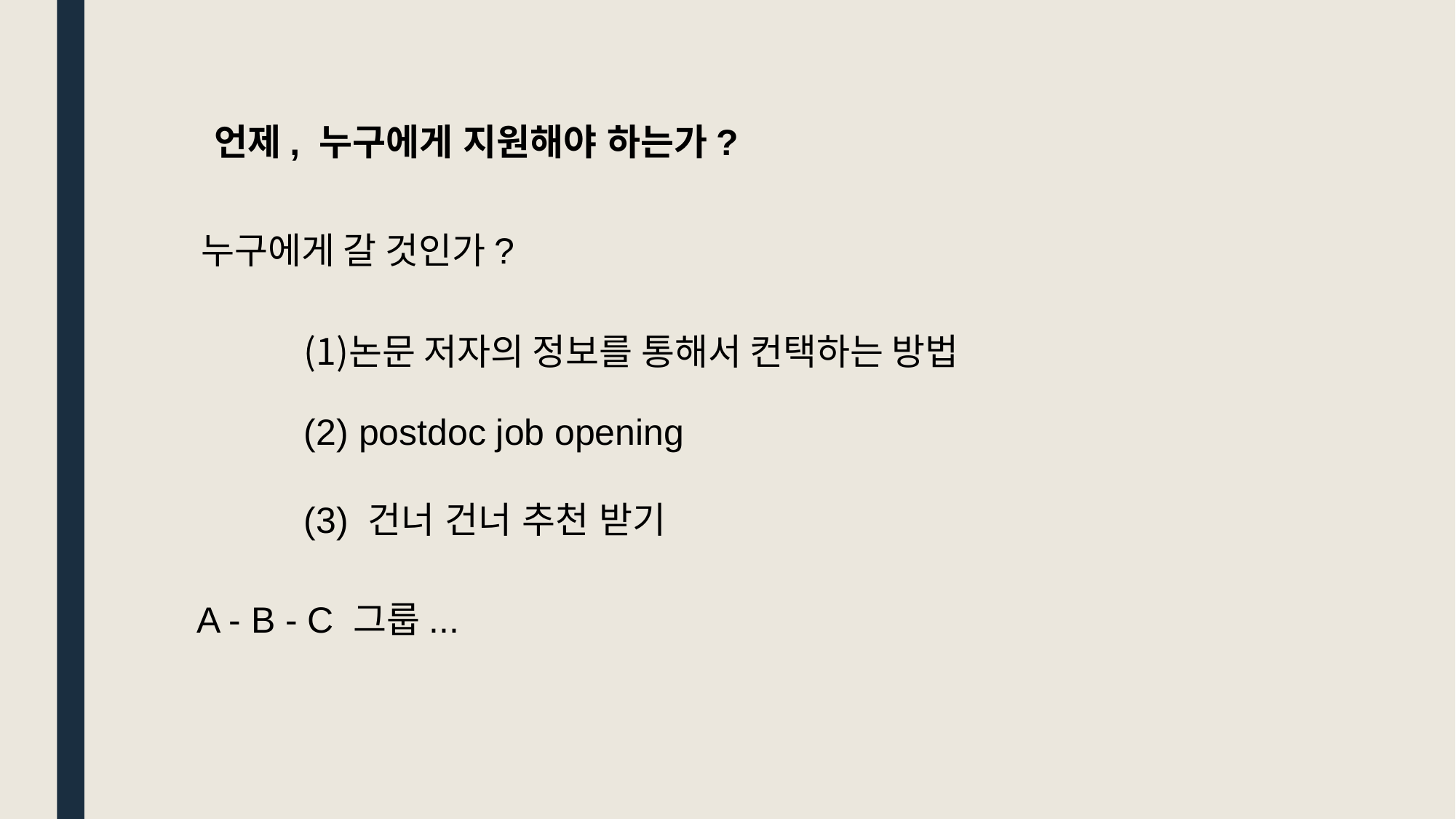

언제, 누구에게 지원해야 하는가?
누구에게 갈 것인가?
논문 저자의 정보를 통해서 컨택하는 방법
(2) postdoc job opening
(3) 건너 건너 추천 받기
A - B - C 그룹...